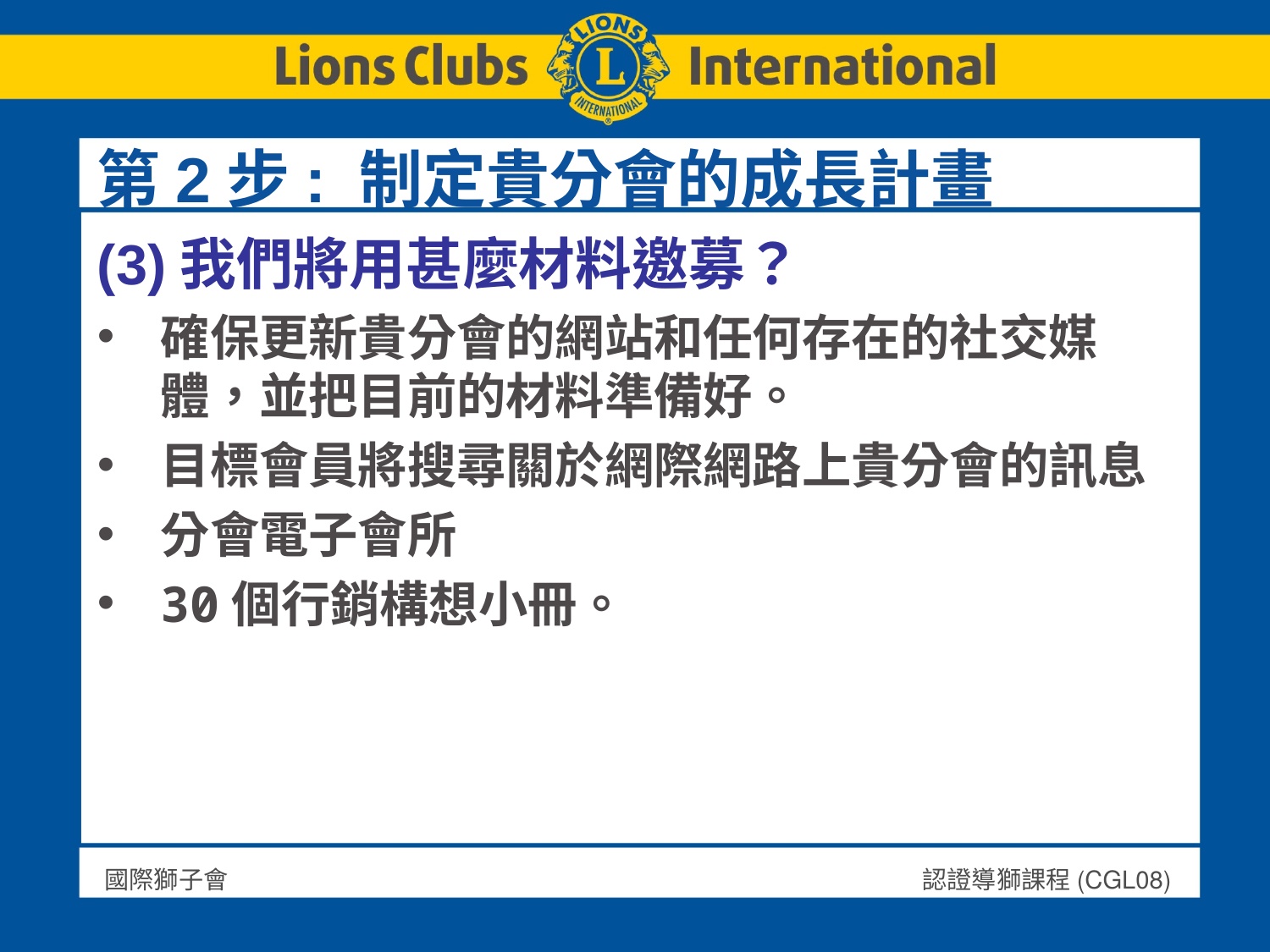

# 第2步: 制定貴分會的成長計畫
(3)我們將用甚麼材料邀募？
確保更新貴分會的網站和任何存在的社交媒體，並把目前的材料準備好。
目標會員將搜尋關於網際網路上貴分會的訊息
分會電子會所
30個行銷構想小冊。